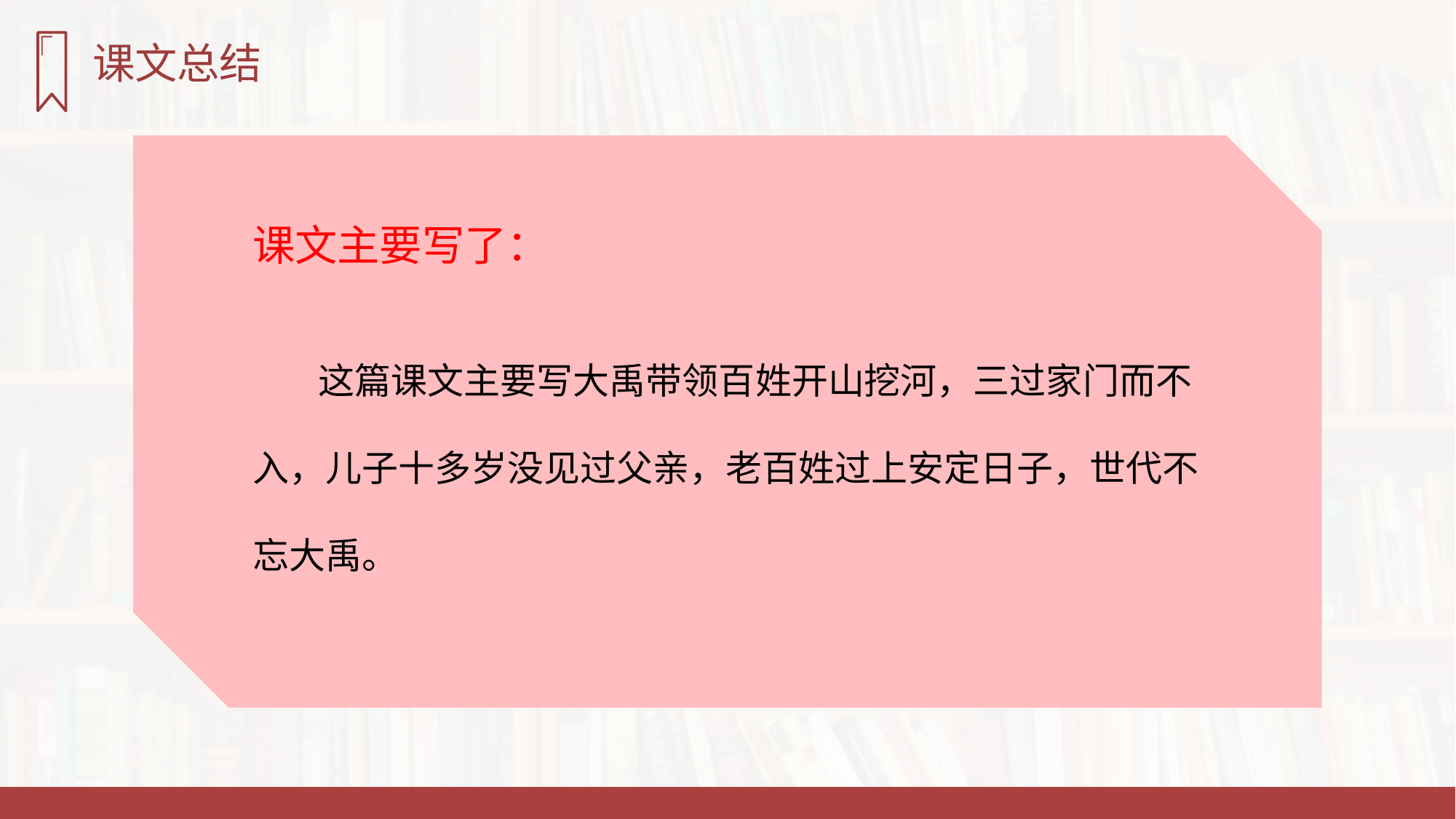

课文总结

课文主要写了：
       这篇课文主要写大禹带领百姓开山挖河，三过家门而不入，儿子十多岁没见过父亲，老百姓过上安定日子，世代不忘大禹。